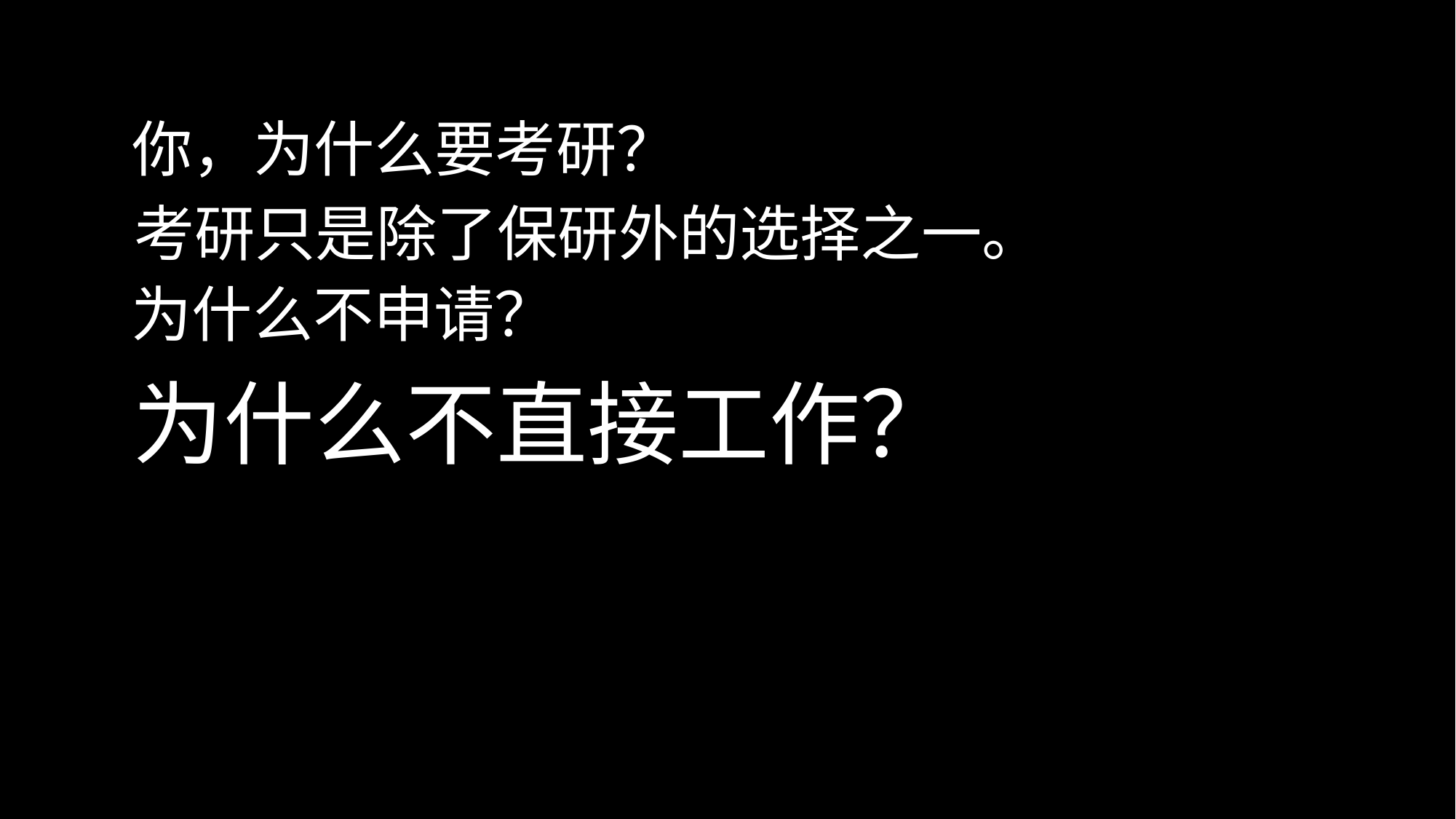

你，为什么要考研？
考研只是除了保研外的选择之一。
为什么不申请？
为什么不直接工作？